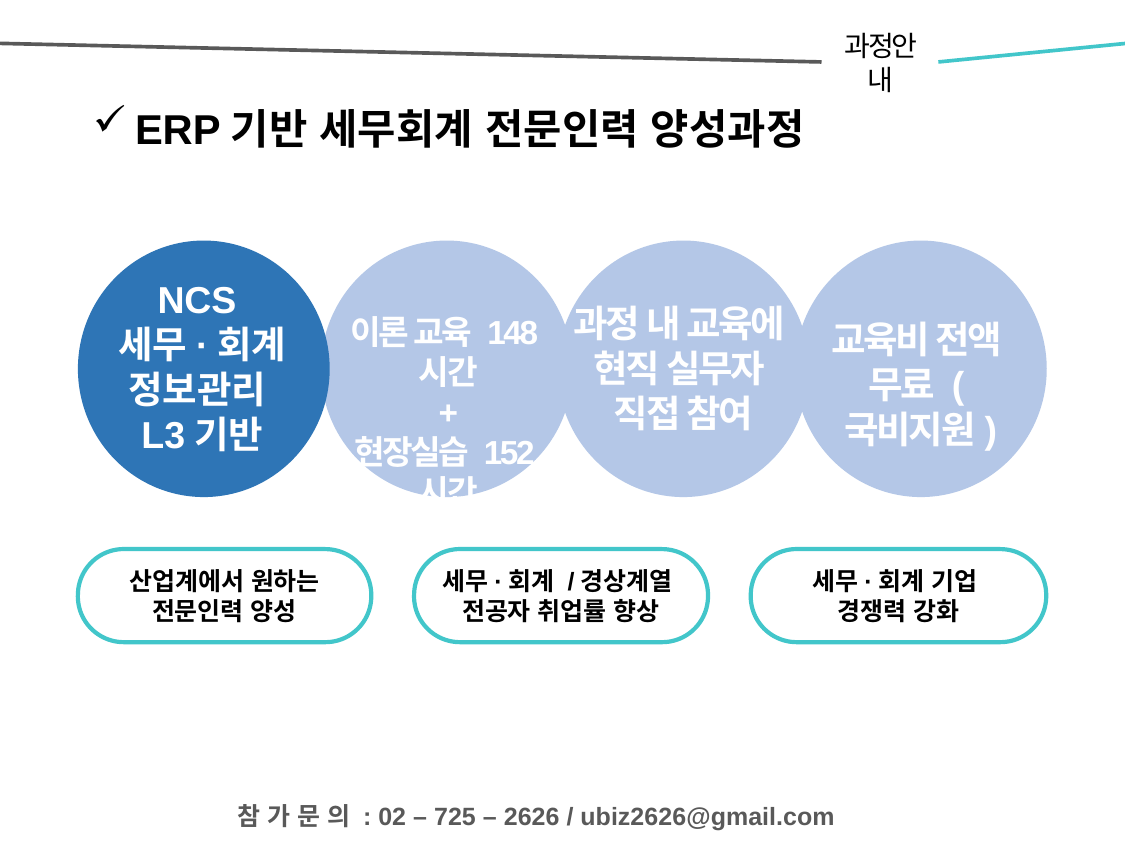

과정안내
ERP기반 세무회계 전문인력 양성과정

NCS
세무·회계
정보관리
L3기반

과정 내 교육에
현직 실무자
직접 참여
이론 교육 148시간
+
현장실습 152시간
교육비 전액
무료 (국비지원)
세무·회계 /경상계열
전공자 취업률 향상
세무·회계 기업
경쟁력 강화
산업계에서 원하는
전문인력 양성
참 가 문 의 : 02 – 725 – 2626 / ubiz2626@gmail.com